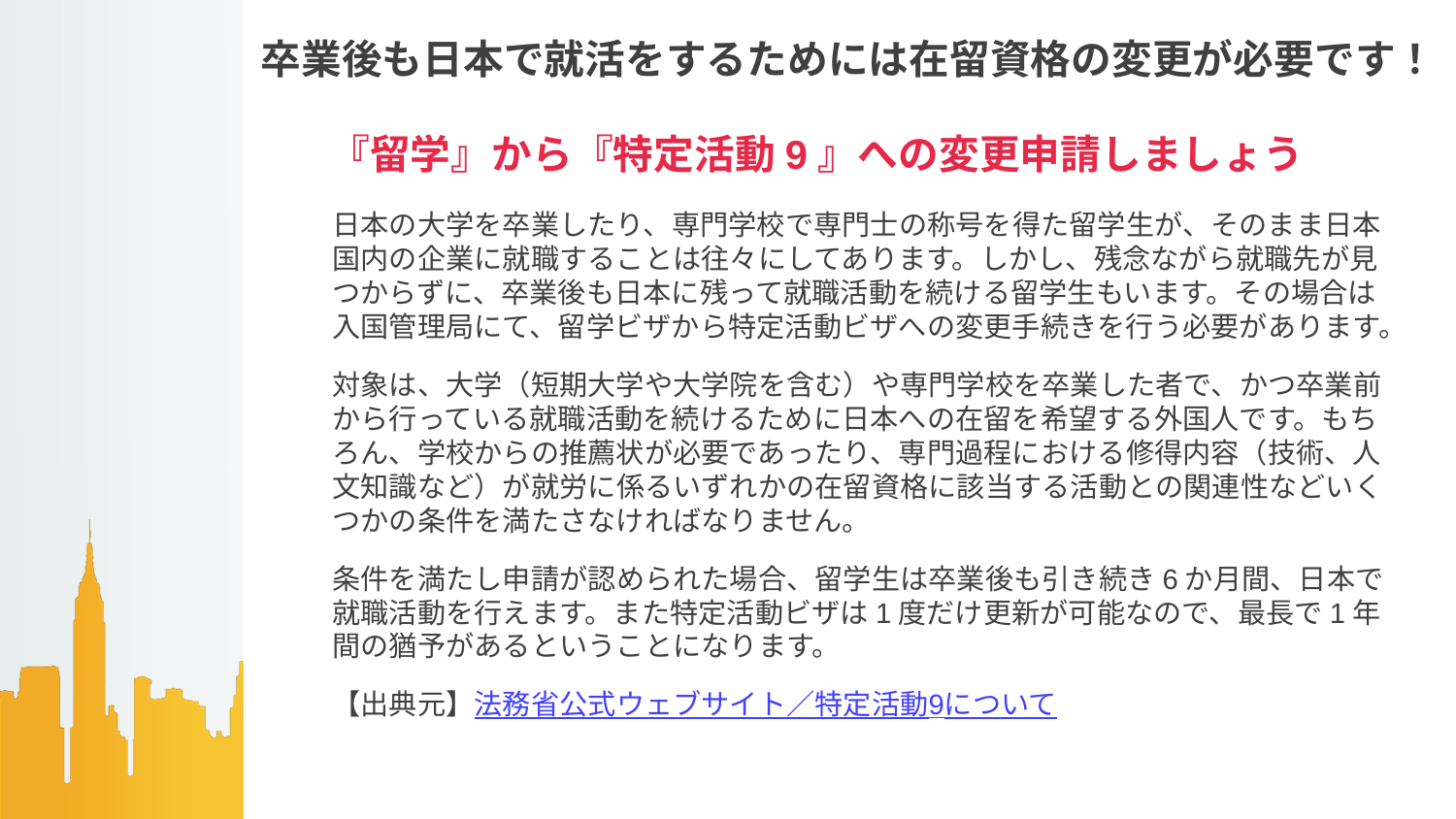

# 卒業後も日本で就活をするためには在留資格の変更が必要です！
『留学』から『特定活動9』への変更申請しましょう
日本の大学を卒業したり、専門学校で専門士の称号を得た留学生が、そのまま日本国内の企業に就職することは往々にしてあります。しかし、残念ながら就職先が見つからずに、卒業後も日本に残って就職活動を続ける留学生もいます。その場合は入国管理局にて、留学ビザから特定活動ビザへの変更手続きを行う必要があります。
対象は、大学（短期大学や大学院を含む）や専門学校を卒業した者で、かつ卒業前から行っている就職活動を続けるために日本への在留を希望する外国人です。もちろん、学校からの推薦状が必要であったり、専門過程における修得内容（技術、人文知識など）が就労に係るいずれかの在留資格に該当する活動との関連性などいくつかの条件を満たさなければなりません。
条件を満たし申請が認められた場合、留学生は卒業後も引き続き6か月間、日本で就職活動を行えます。また特定活動ビザは1度だけ更新が可能なので、最長で1年間の猶予があるということになります。
【出典元】法務省公式ウェブサイト／特定活動9について